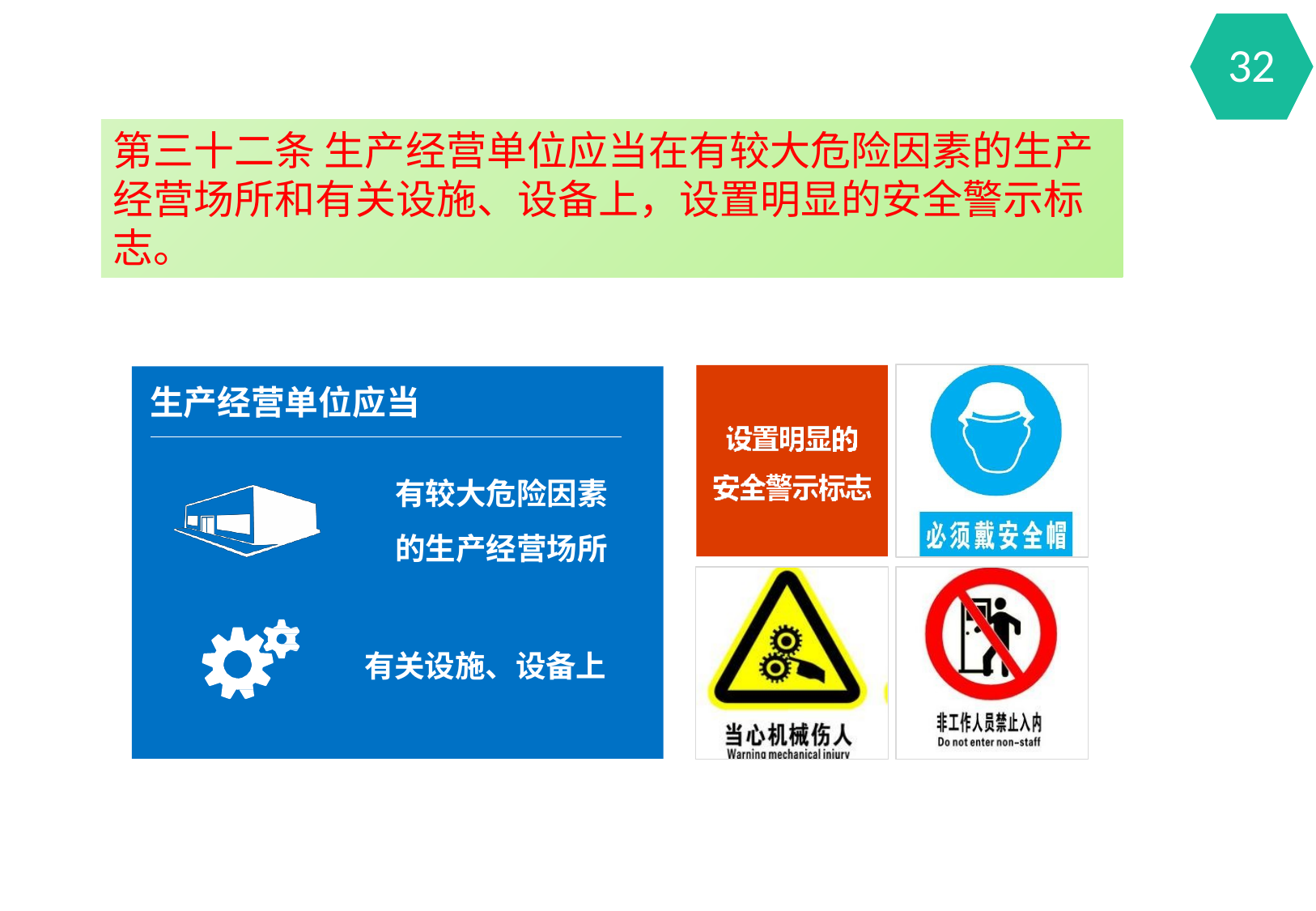

32
第三十二条 生产经营单位应当在有较大危险因素的生产经营场所和有关设施、设备上，设置明显的安全警示标志。

生产经营单位应当

有较大危险因素 的生产经营场所

有关设施、设备上